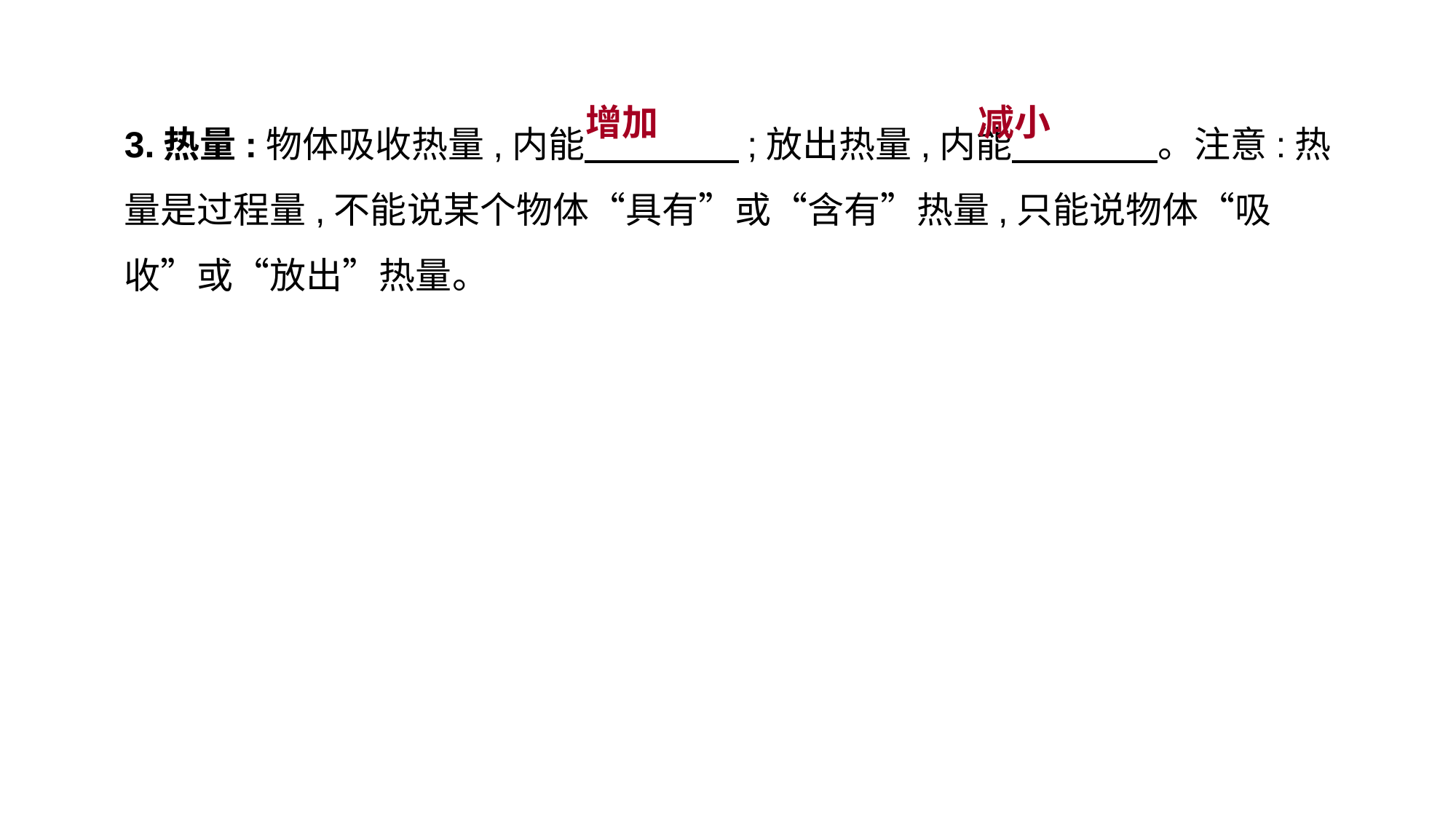

3.热量:物体吸收热量,内能　　 　　;放出热量,内能　　　　。注意:热量是过程量,不能说某个物体“具有”或“含有”热量,只能说物体“吸收”或“放出”热量。
增加
减小